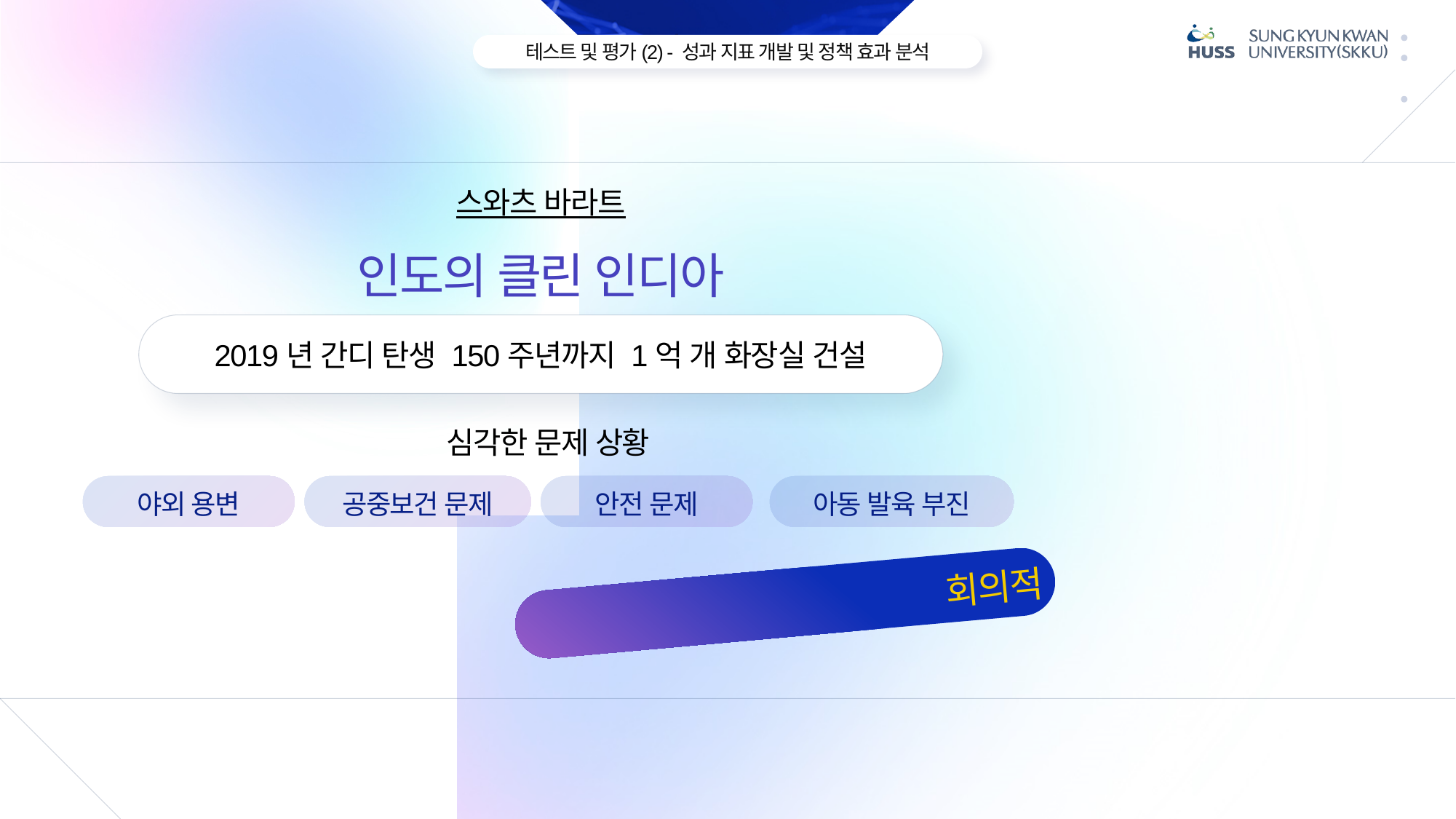

스와츠 바라트
인도의 클린 인디아
2019년 간디 탄생 150주년까지 1억 개 화장실 건설
심각한 문제 상황
야외 용변
공중보건 문제
안전 문제
아동 발육 부진
국제 개발 전문가들의 반응, 회의적